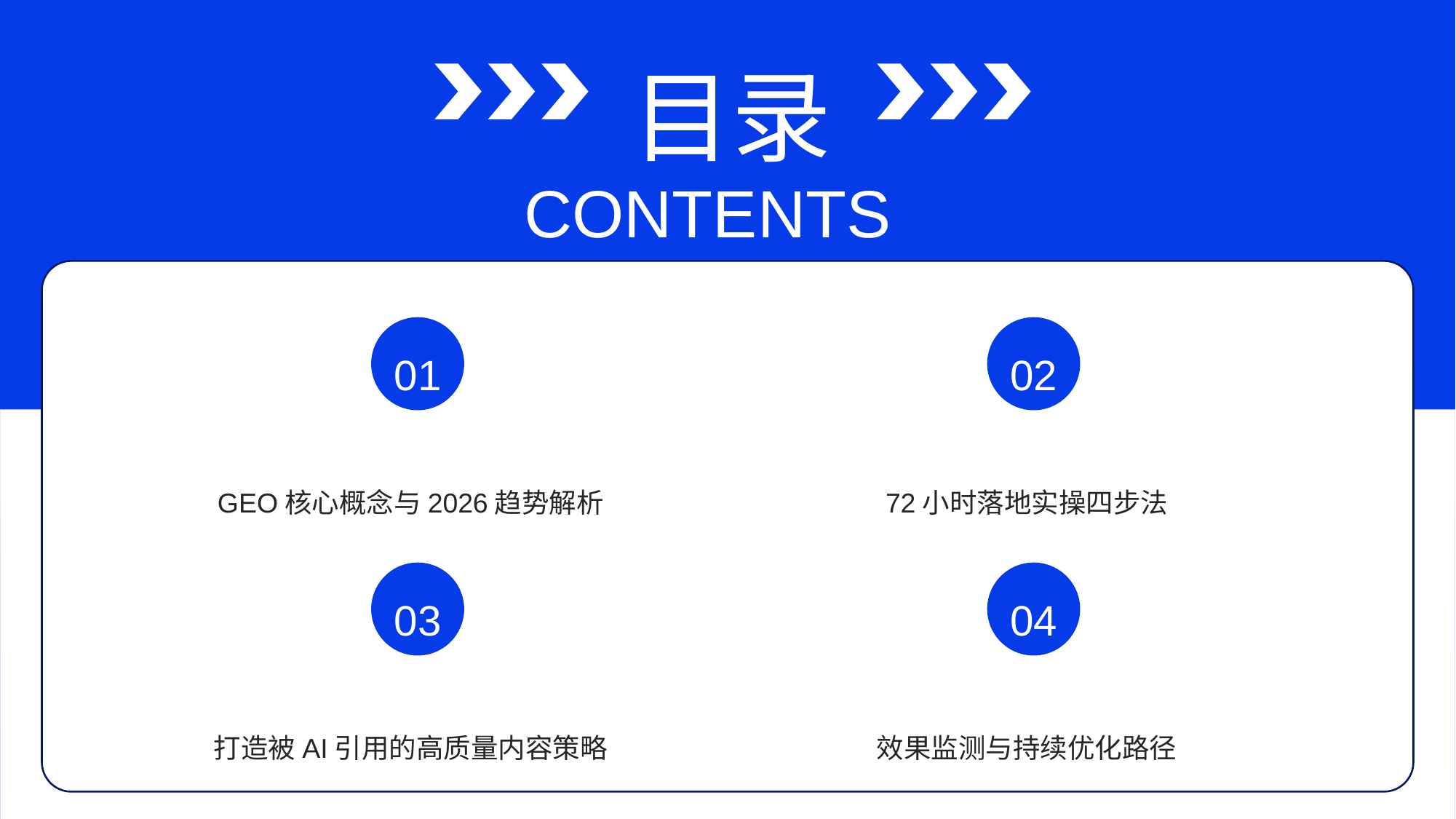

目录

CONTENTS

01
02
GEO核心概念与2026趋势解析
72小时落地实操四步法

03
04
打造被AI引用的高质量内容策略
效果监测与持续优化路径